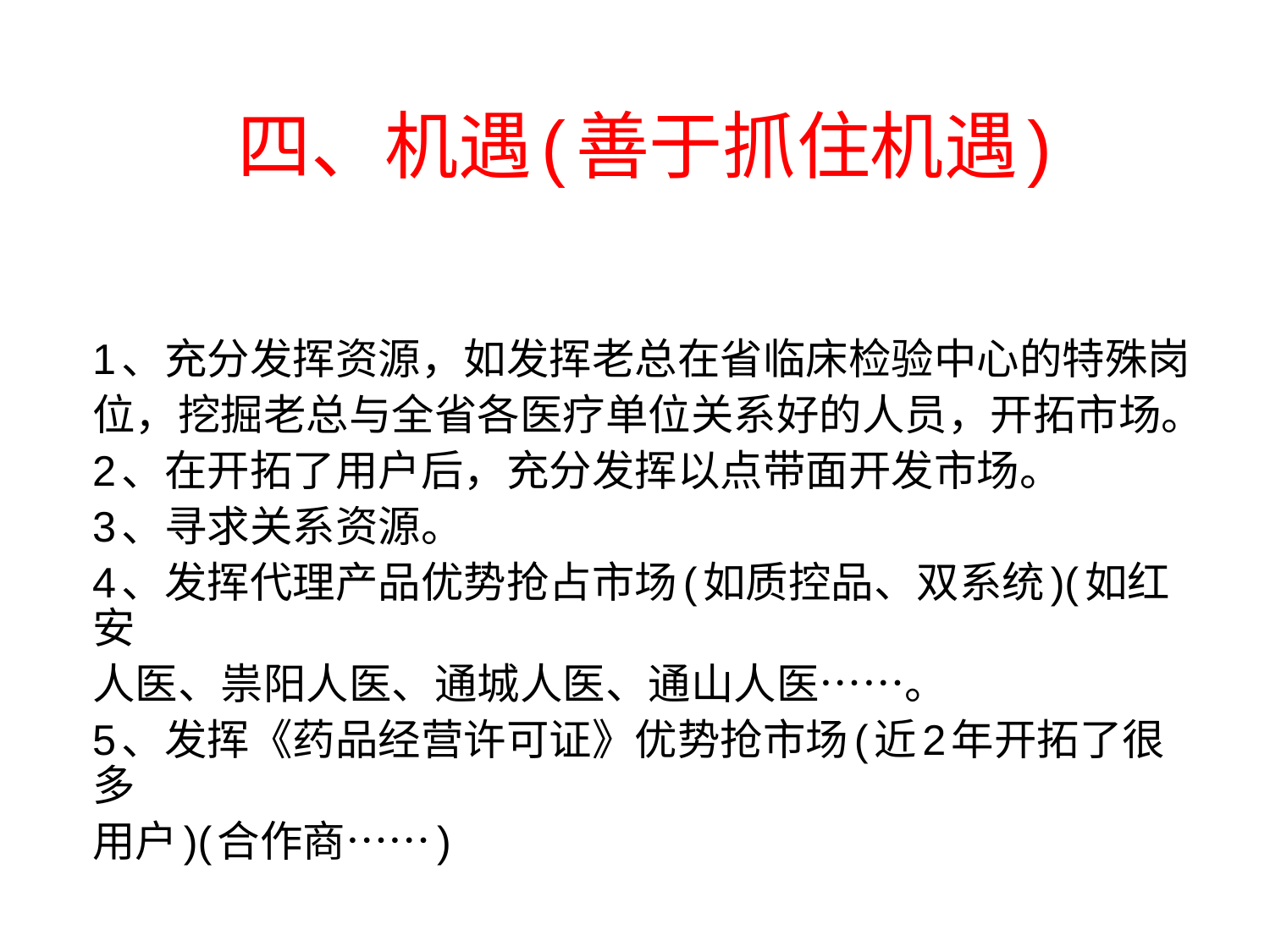

四、机遇(善于抓住机遇)

1、充分发挥资源，如发挥老总在省临床检验中心的特殊岗
位，挖掘老总与全省各医疗单位关系好的人员，开拓市场。
2、在开拓了用户后，充分发挥以点带面开发市场。
3、寻求关系资源。
4、发挥代理产品优势抢占市场(如质控品、双系统)(如红安
人医、祟阳人医、通城人医、通山人医……。
5、发挥《药品经营许可证》优势抢市场(近2年开拓了很多
用户)(合作商……)